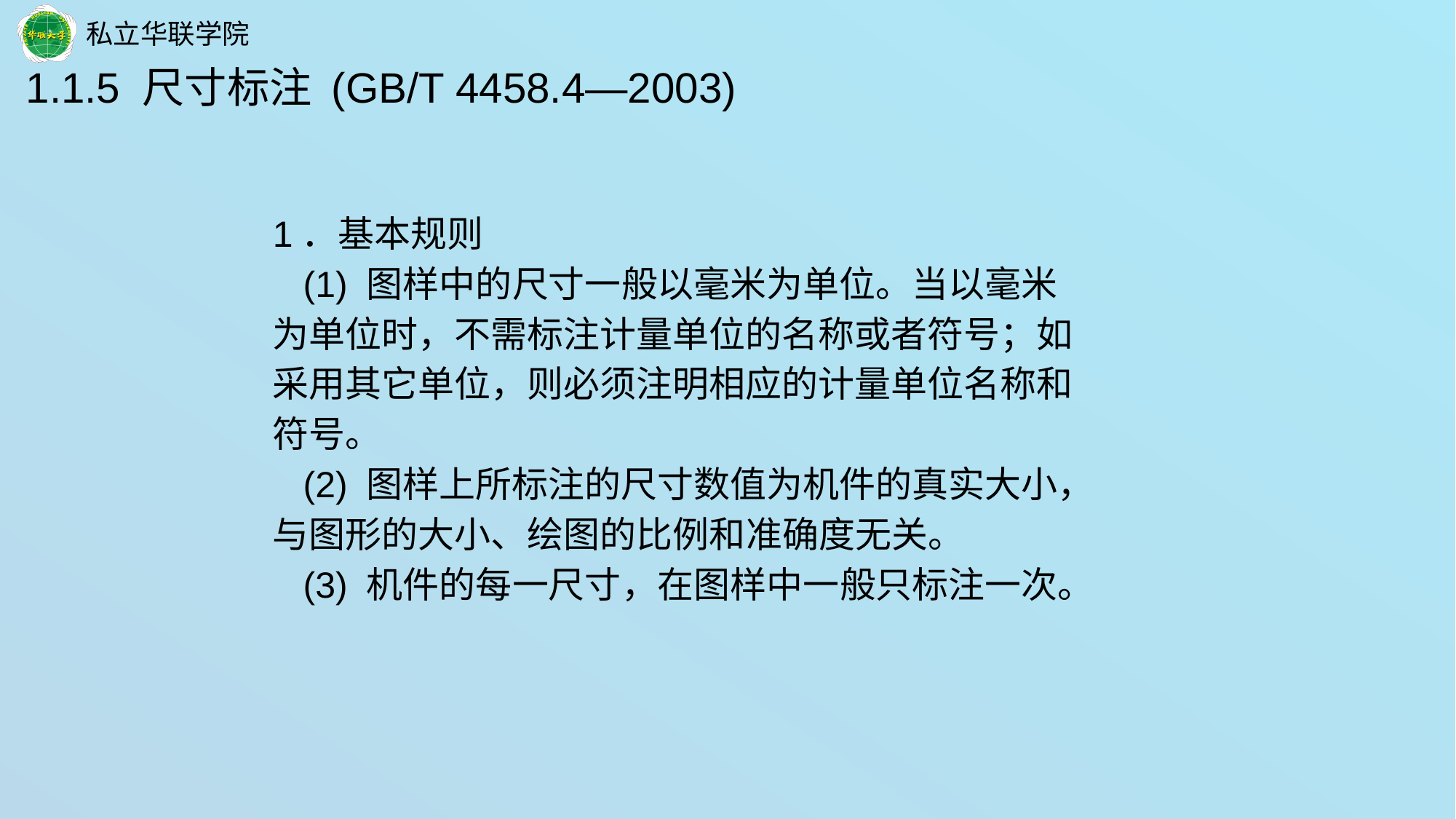

1.1.5 尺寸标注 (GB/T 4458.4—2003)
1．基本规则
   (1) 图样中的尺寸一般以毫米为单位。当以毫米
为单位时，不需标注计量单位的名称或者符号；如
采用其它单位，则必须注明相应的计量单位名称和
符号。
   (2) 图样上所标注的尺寸数值为机件的真实大小，
与图形的大小、绘图的比例和准确度无关。
   (3) 机件的每一尺寸，在图样中一般只标注一次。